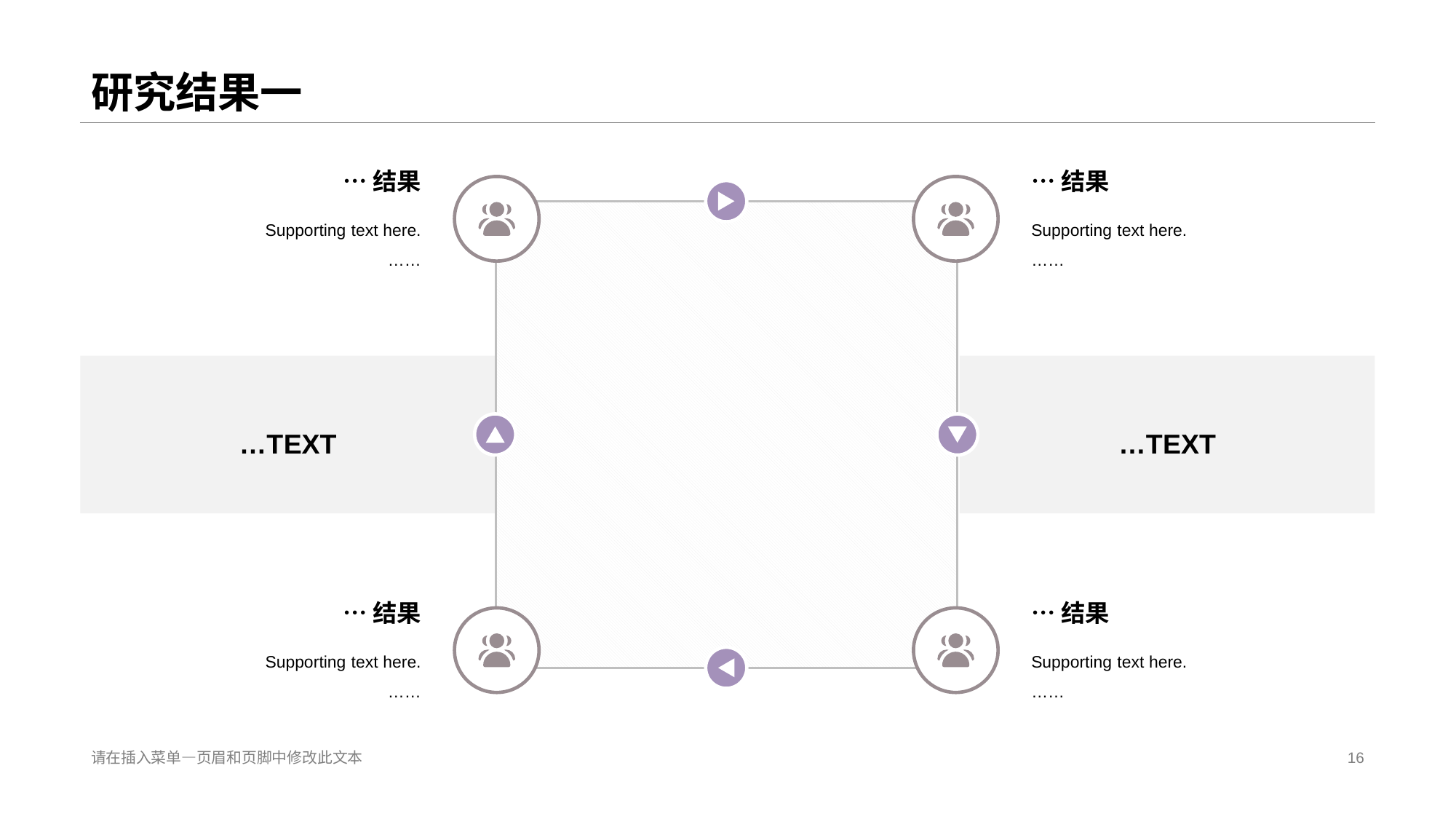

# 研究结果一
…结果
…结果

Supporting  text here.
……
Supporting  text here.
……
…T EXT
…T EXT

…结果
…结果

Supporting  text here.
……
Supporting  text here.
……

请在插入菜单—页眉和页脚中修改此文本
16